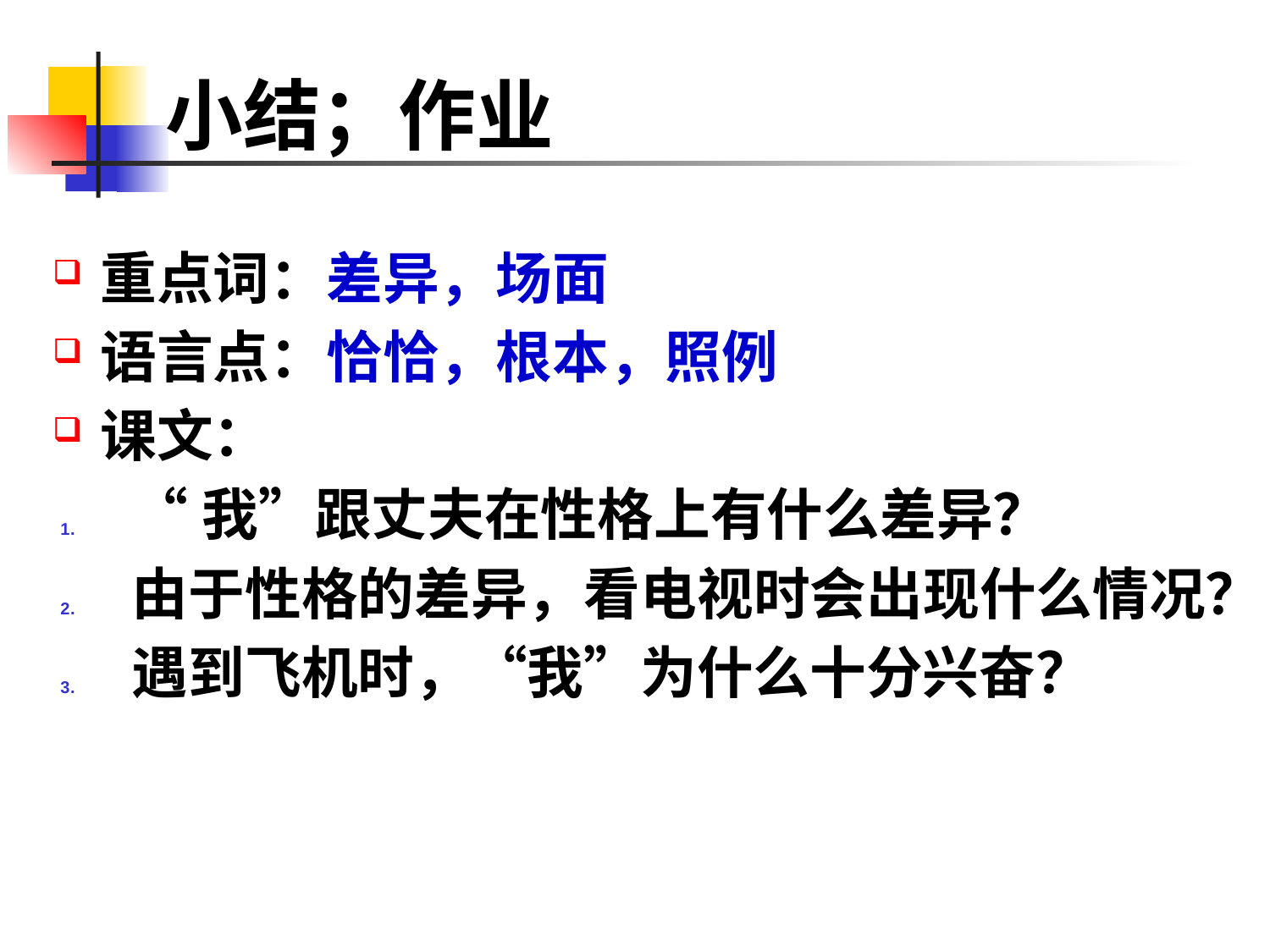

# 小结；作业
重点词：差异，场面
语言点：恰恰，根本，照例
课文：
“我”跟丈夫在性格上有什么差异？
由于性格的差异，看电视时会出现什么情况？
遇到飞机时，“我”为什么十分兴奋？